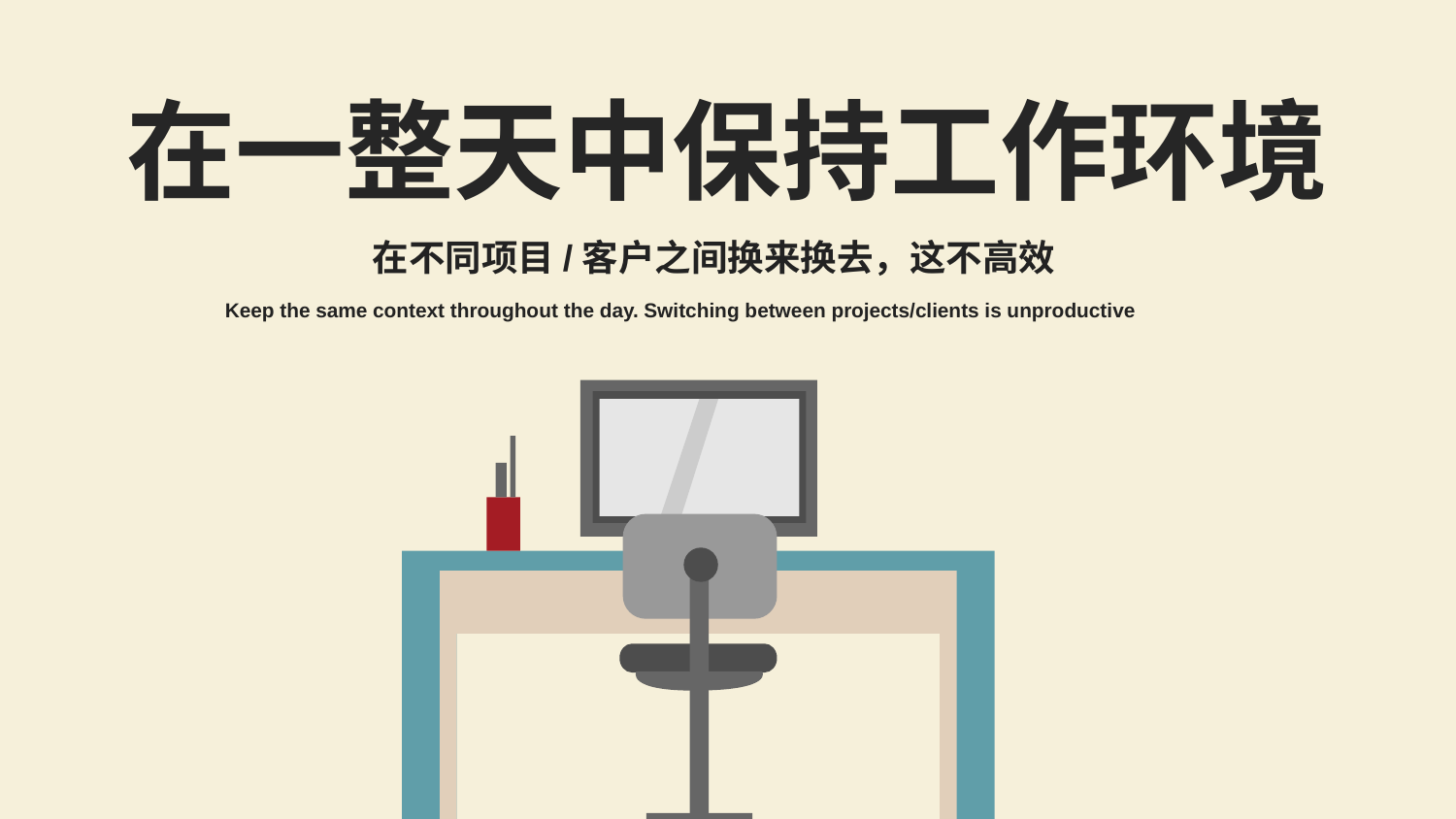

在一整天中保持工作环境
在不同项目/客户之间换来换去，这不高效
Keep the same context throughout the day. Switching between projects/clients is unproductive